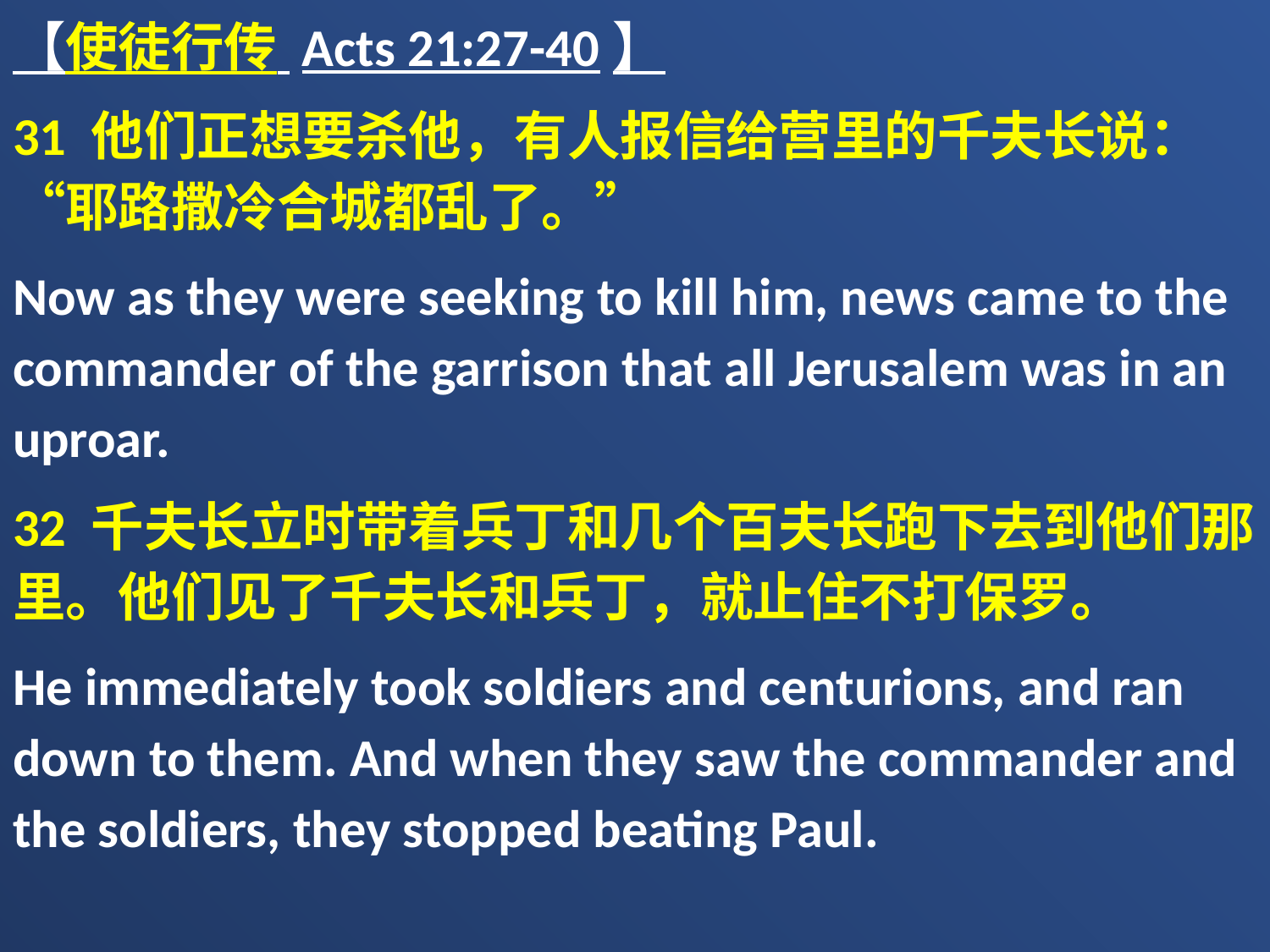

【使徒行传 Acts 21:27-40】
31 他们正想要杀他，有人报信给营里的千夫长说：“耶路撒冷合城都乱了。”
Now as they were seeking to kill him, news came to the commander of the garrison that all Jerusalem was in an uproar.
32 千夫长立时带着兵丁和几个百夫长跑下去到他们那里。他们见了千夫长和兵丁，就止住不打保罗。
He immediately took soldiers and centurions, and ran down to them. And when they saw the commander and the soldiers, they stopped beating Paul.